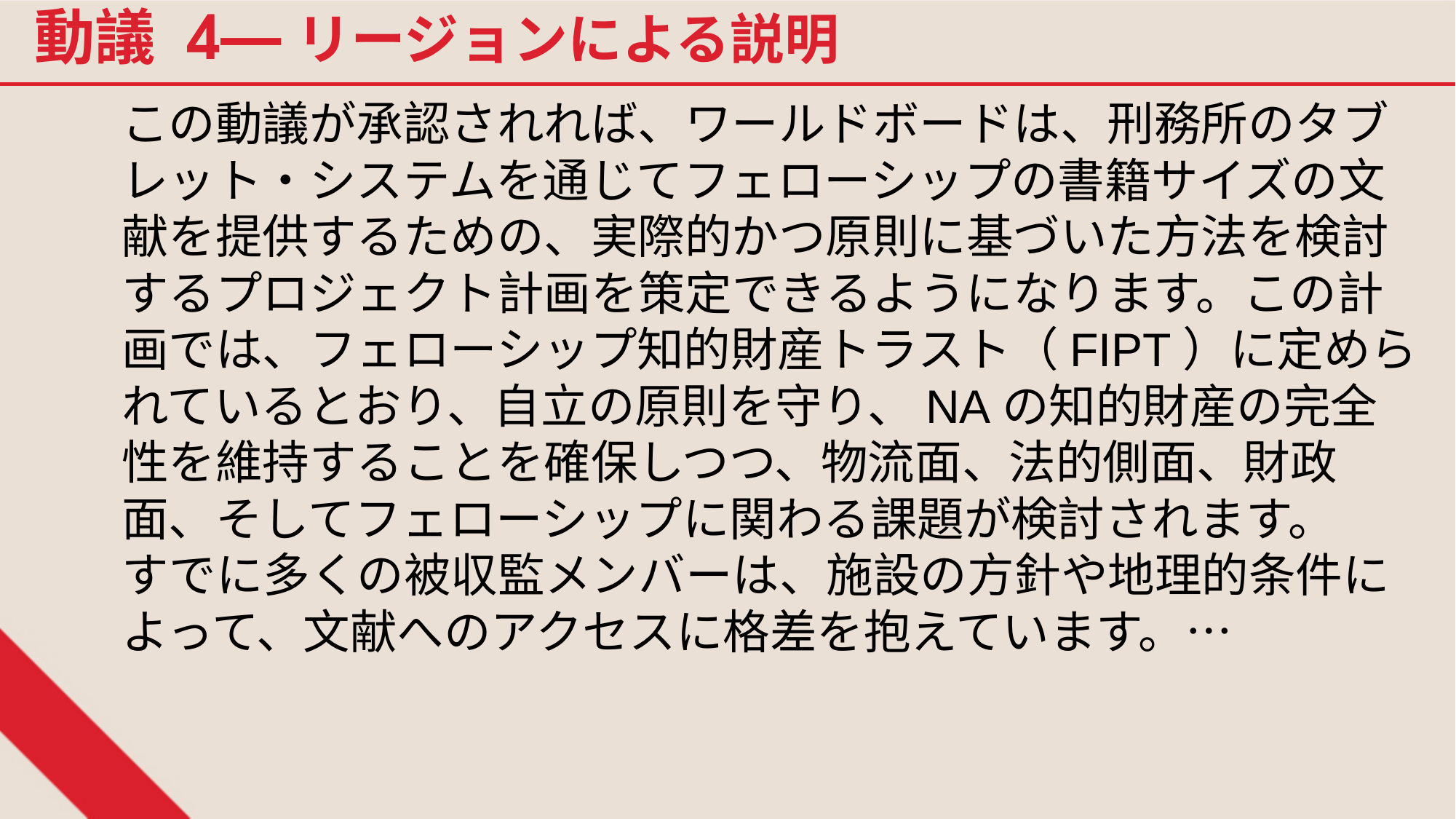

動議 4—リージョンによる説明

この動議が承認されれば、ワールドボードは、刑務所のタブレット・システムを通じてフェローシップの書籍サイズの文献を提供するための、実際的かつ原則に基づいた方法を検討するプロジェクト計画を策定できるようになります。この計画では、フェローシップ知的財産トラスト（FIPT）に定められているとおり、自立の原則を守り、NAの知的財産の完全性を維持することを確保しつつ、物流面、法的側面、財政面、そしてフェローシップに関わる課題が検討されます。
すでに多くの被収監メンバーは、施設の方針や地理的条件によって、文献へのアクセスに格差を抱えています。…